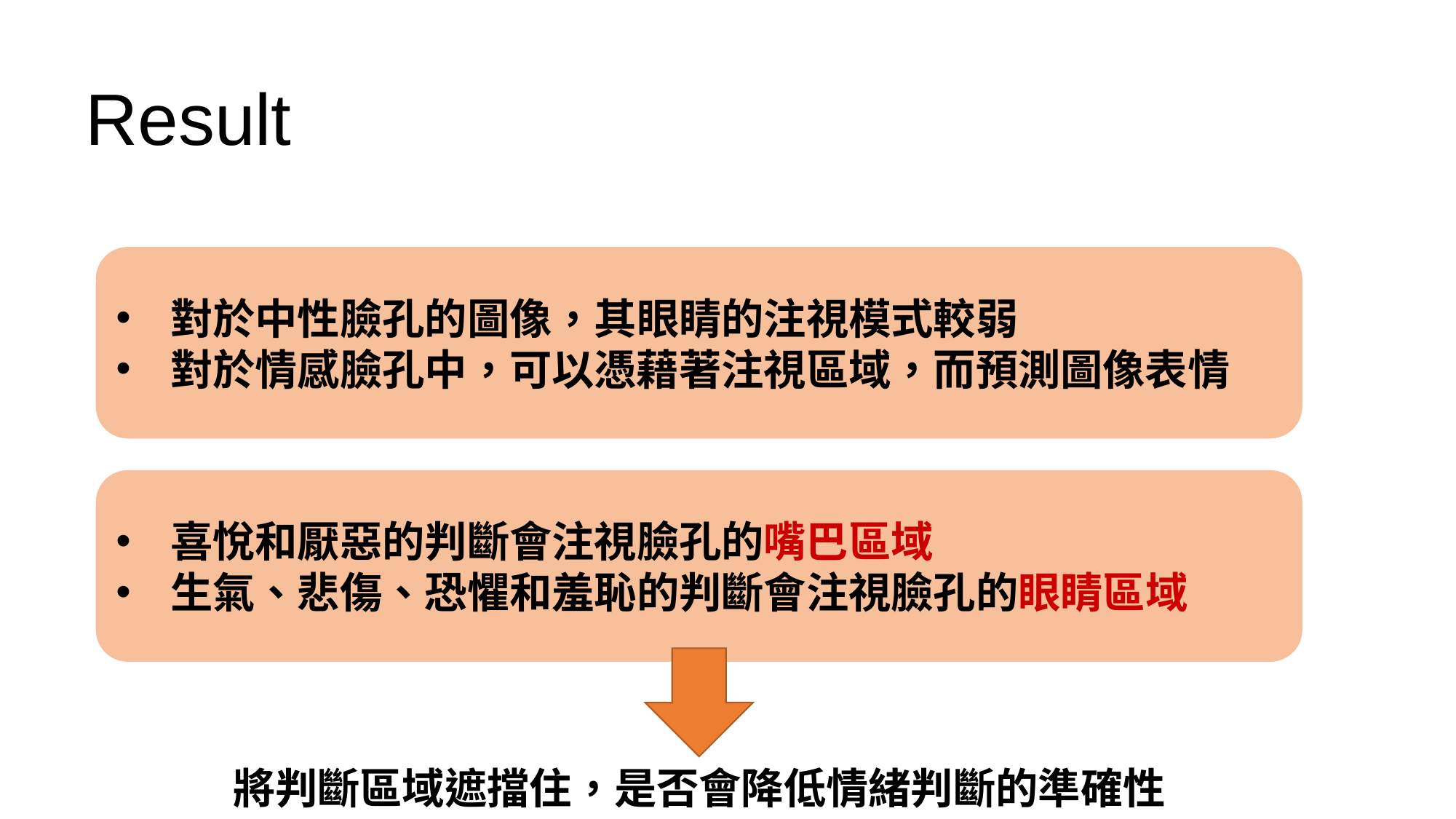

Result
對於中性臉孔的圖像，其眼睛的注視模式較弱
對於情感臉孔中，可以憑藉著注視區域，而預測圖像表情
喜悅和厭惡的判斷會注視臉孔的嘴巴區域
生氣、悲傷、恐懼和羞恥的判斷會注視臉孔的眼睛區域

將判斷區域遮擋住，是否會降低情緒判斷的準確性